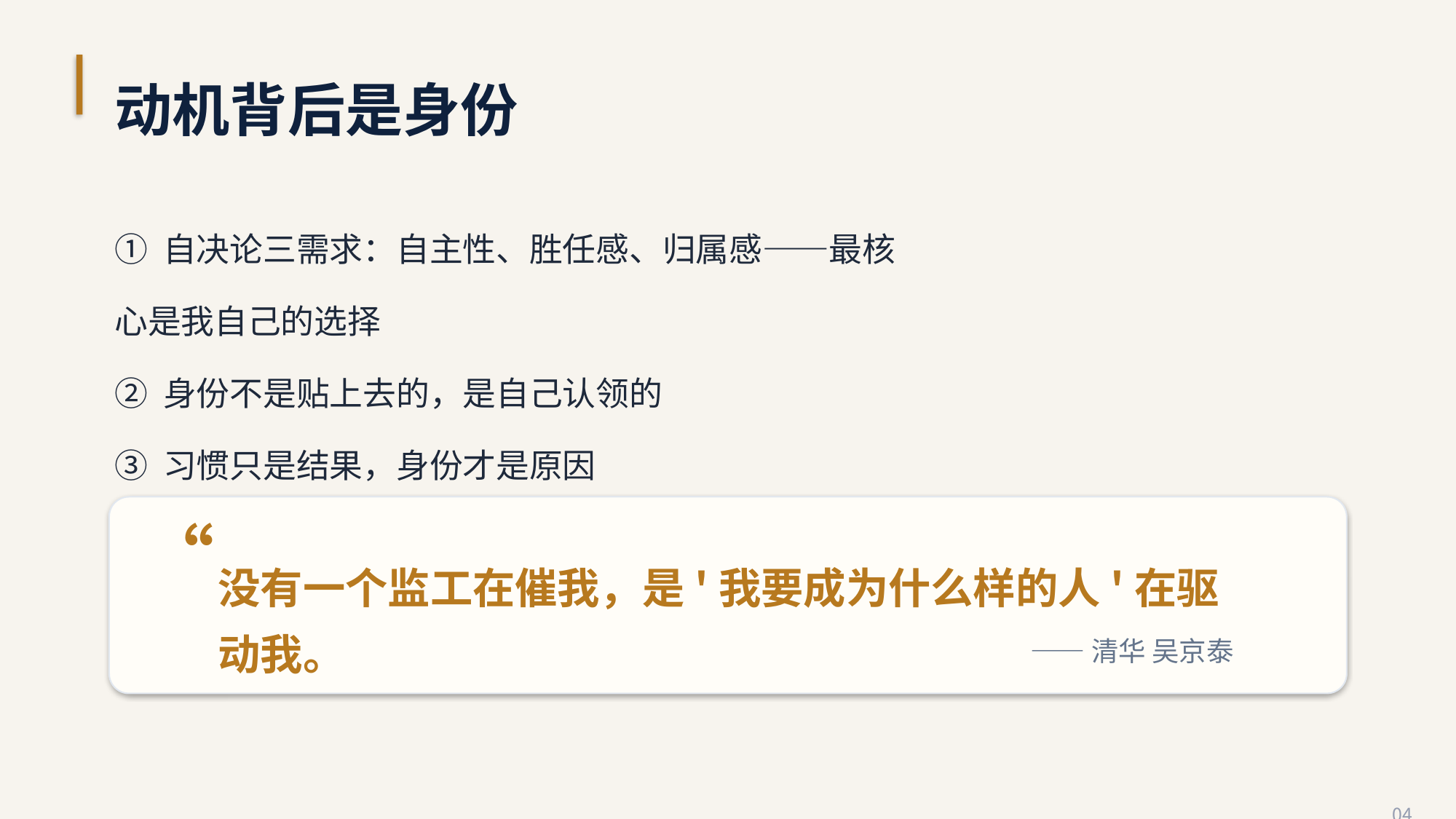

动机背后是身份
① 自决论三需求：自主性、胜任感、归属感——最核心是我自己的选择
② 身份不是贴上去的，是自己认领的
③ 习惯只是结果，身份才是原因

“
没有一个监工在催我，是'我要成为什么样的人'在驱动我。
——清华 吴京泰
04